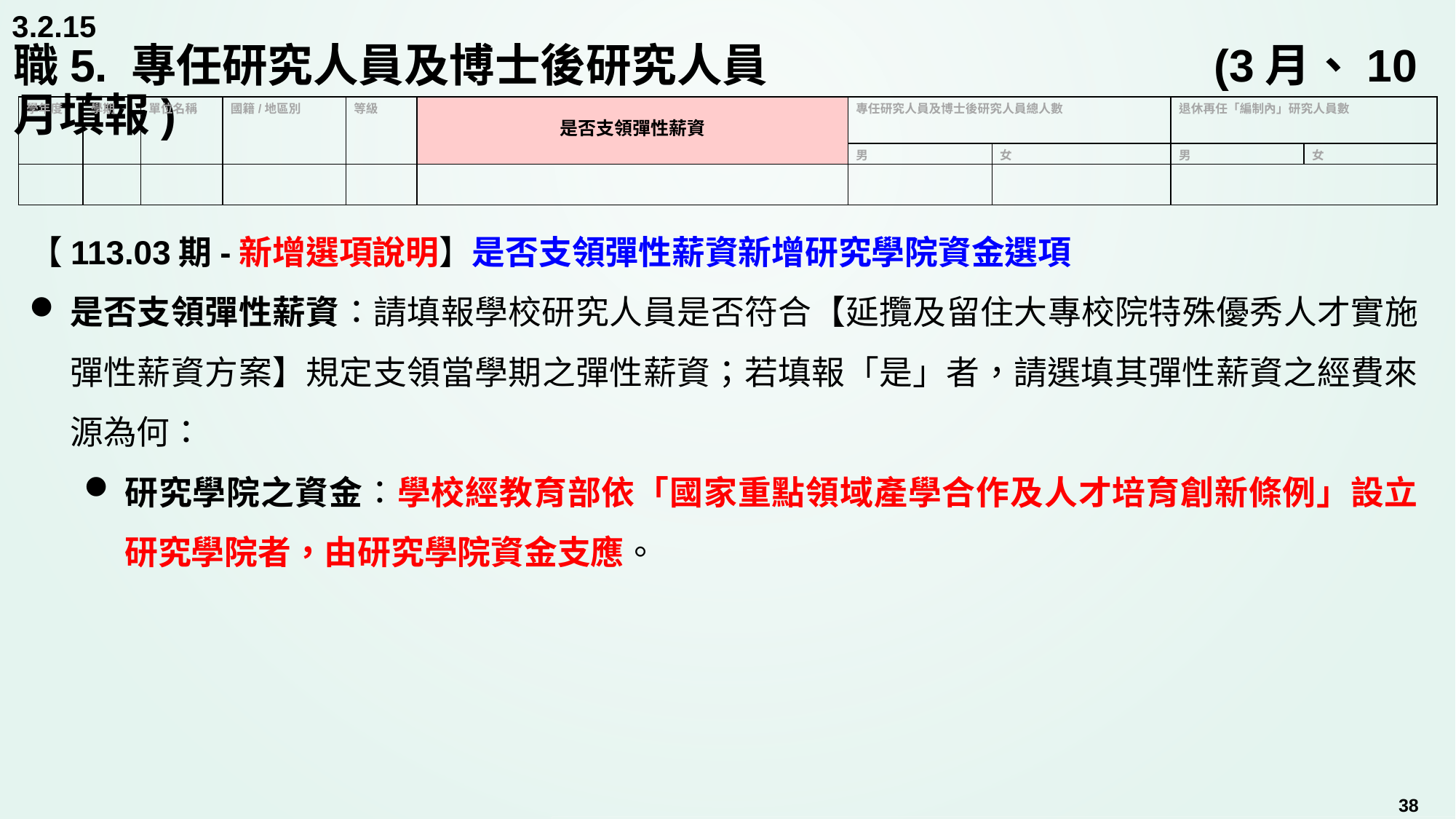

3.2.15
# 職5. 專任研究人員及博士後研究人員  		    		(3月、10月填報)
| 學年度 | 學期 | 單位名稱 | 國籍/地區別 | 等級 | 是否支領彈性薪資 | 專任研究人員及博士後研究人員總人數 |  | 退休再任「編制內」研究人員數 |  |
| --- | --- | --- | --- | --- | --- | --- | --- | --- | --- |
|  |  |  |  |  |  | 男 | 女 | 男 | 女 |
|  |  |  |  |  |  |  |  |  |  |
【113.03期-新增選項說明】是否支領彈性薪資新增研究學院資金選項
是否支領彈性薪資：請填報學校研究人員是否符合【延攬及留住大專校院特殊優秀人才實施彈性薪資方案】規定支領當學期之彈性薪資；若填報「是」者，請選填其彈性薪資之經費來源為何：
研究學院之資金：學校經教育部依「國家重點領域產學合作及人才培育創新條例」設立研究學院者，由研究學院資金支應。